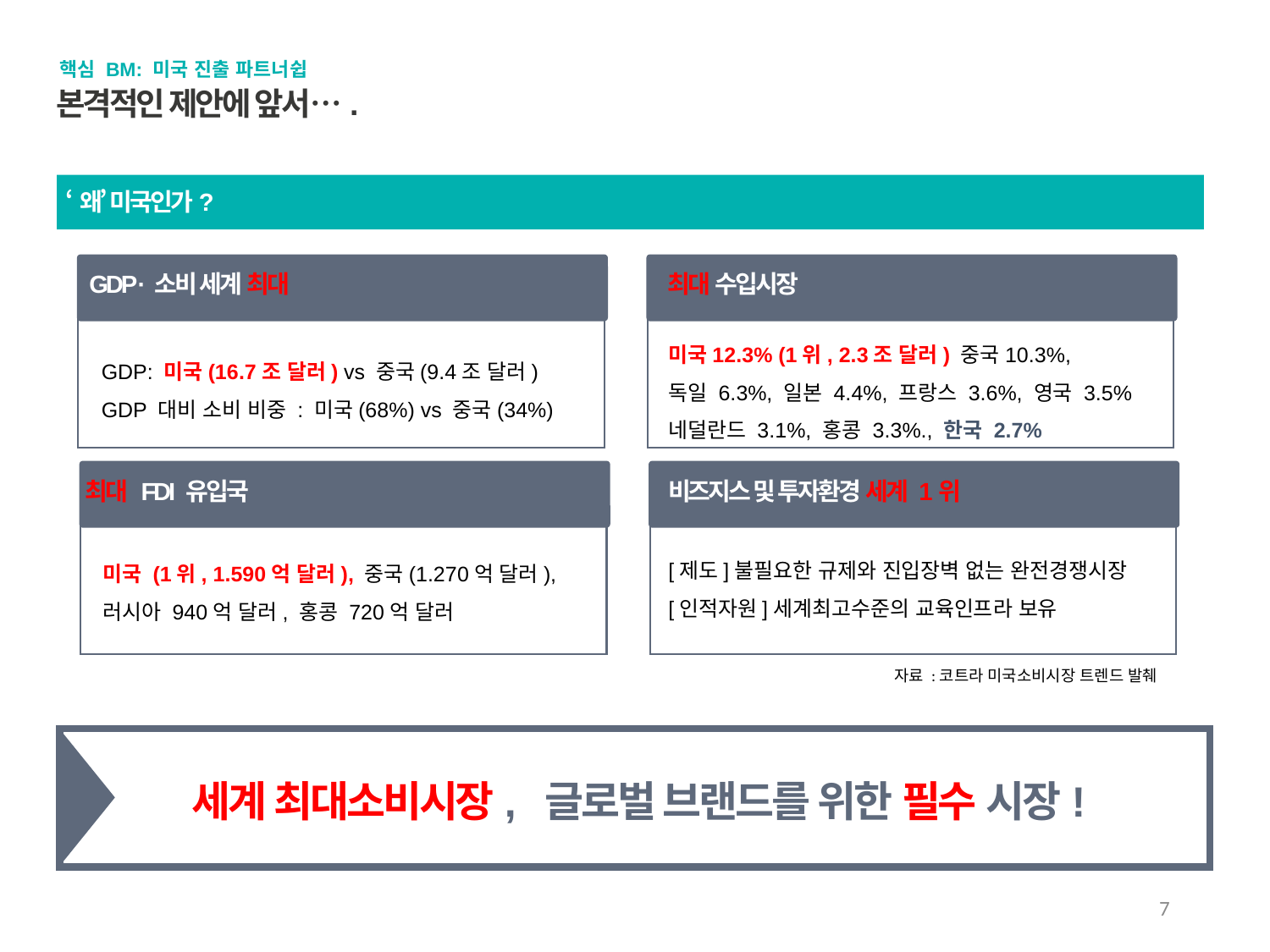

핵심 BM: 미국 진출 파트너쉽
본격적인 제안에 앞서….

‘왜’ 미국인가?

GDP∙ 소비 세계 최대
최대 수입시장

미국12.3% (1위, 2.3조 달러) 중국10.3%,
독일 6.3%, 일본 4.4%, 프랑스 3.6%, 영국 3.5%
네덜란드 3.1%, 홍콩 3.3%., 한국 2.7%
GDP: 미국(16.7조 달러) vs 중국(9.4조 달러)
GDP 대비 소비 비중 : 미국(68%) vs 중국(34%)

최대 FDI 유입국
비즈지스 및 투자환경 세계 1위

[제도]불필요한 규제와 진입장벽 없는 완전경쟁시장
[인적자원]세계최고수준의 교육인프라 보유
미국 (1위, 1.590억 달러), 중국(1.270억 달러),
러시아 940억 달러, 홍콩 720억 달러
자료 :코트라 미국소비시장 트렌드 발췌

세계 최대소비시장,  글로벌 브랜드를 위한 필수 시장!

7